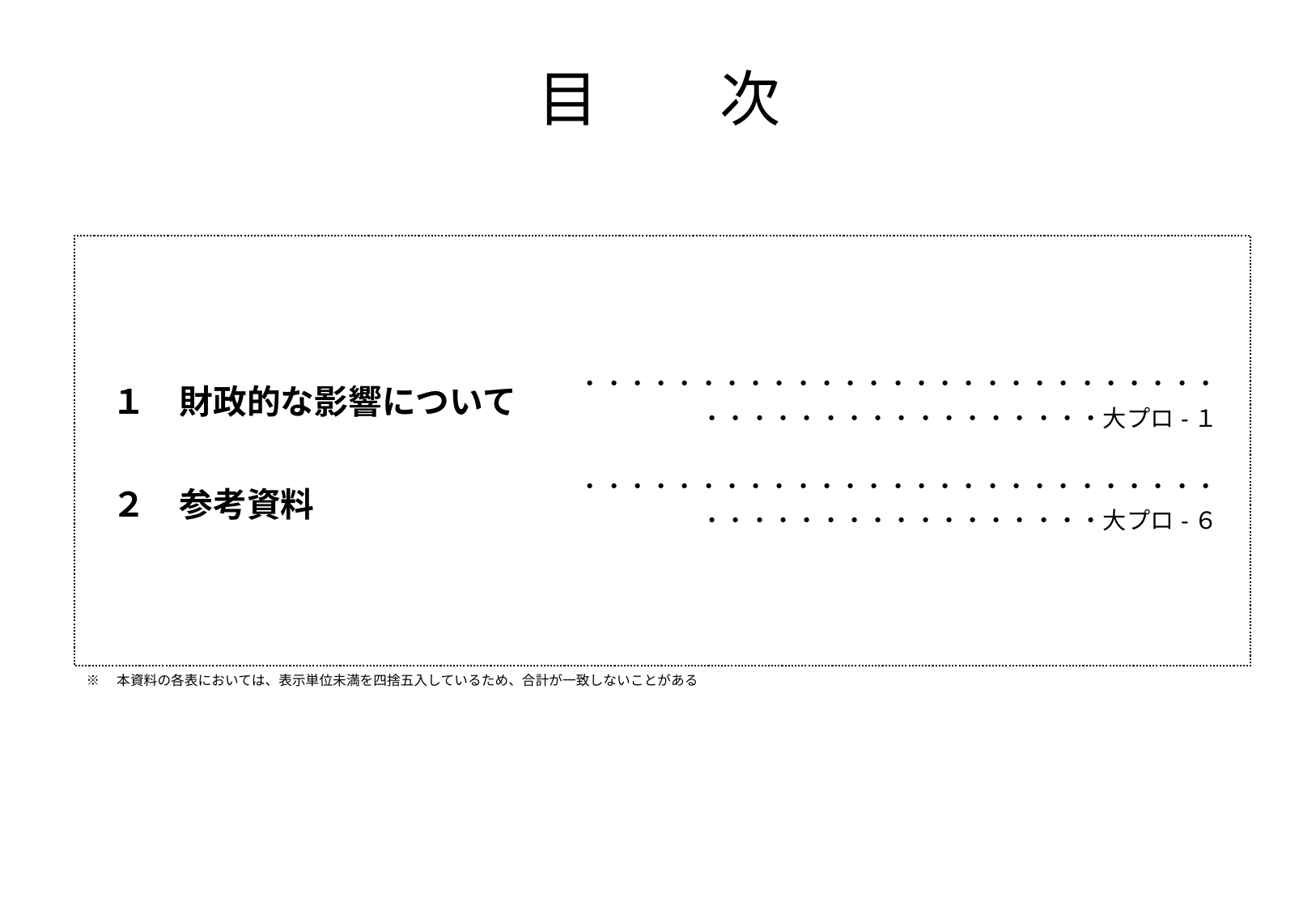

目　　次

| １　財政的な影響について | ・・・・・・・・・・・・・・・・・・・・・・・・・・・・・・・・・・・・・・・・・・・・大プロ-１ |
| --- | --- |
| ２　参考資料 | ・・・・・・・・・・・・・・・・・・・・・・・・・・・・・・・・・・・・・・・・・・・・大プロ-６ |
※　本資料の各表においては、表示単位未満を四捨五入しているため、合計が一致しないことがある